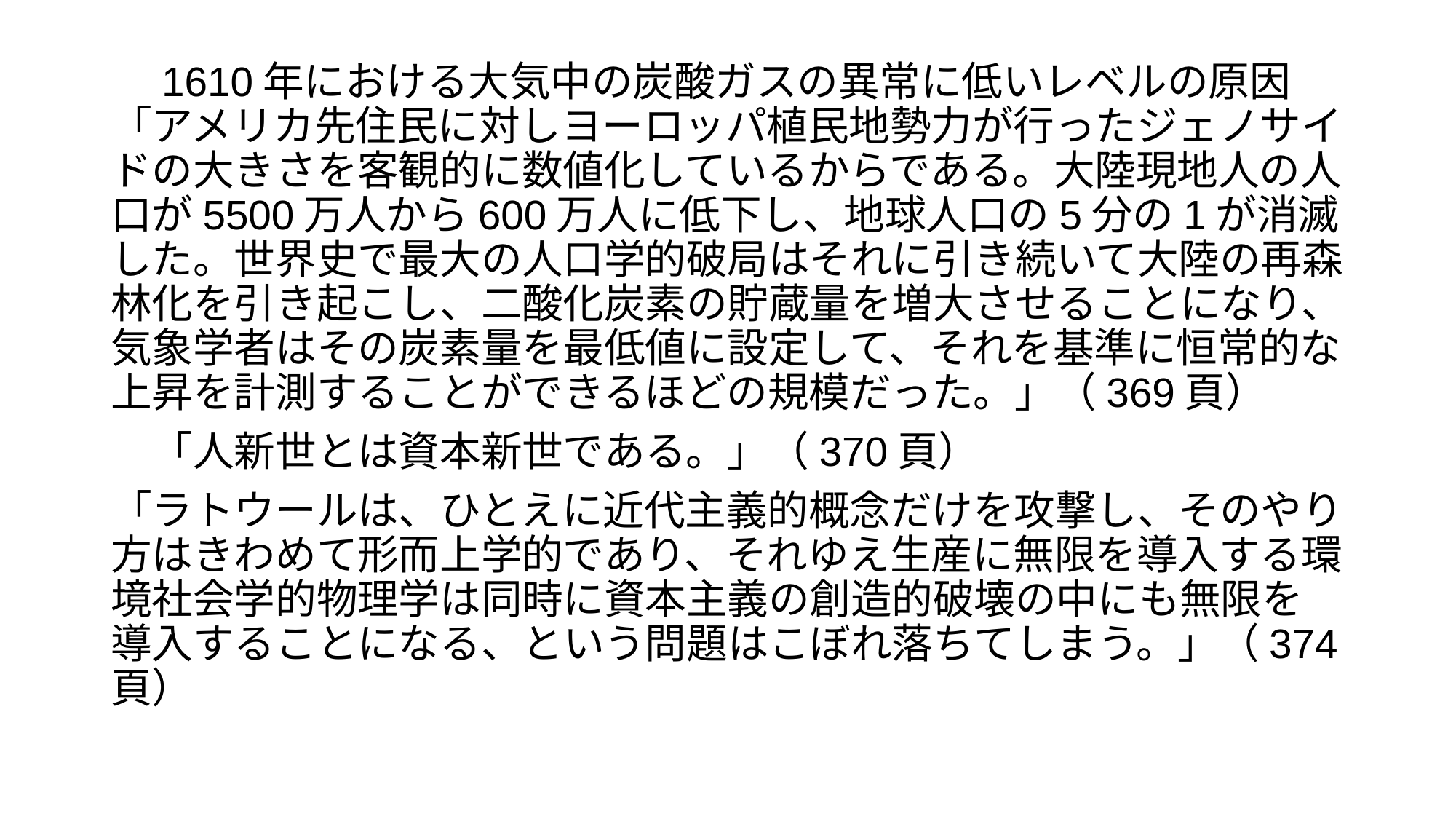

#
　1610年における大気中の炭酸ガスの異常に低いレベルの原因　「アメリカ先住民に対しヨーロッパ植民地勢力が行ったジェノサイドの大きさを客観的に数値化しているからである。大陸現地人の人口が5500万人から600万人に低下し、地球人口の5分の1が消滅した。世界史で最大の人口学的破局はそれに引き続いて大陸の再森林化を引き起こし、二酸化炭素の貯蔵量を増大させることになり、気象学者はその炭素量を最低値に設定して、それを基準に恒常的な上昇を計測することができるほどの規模だった。」（369頁）
　「人新世とは資本新世である。」（370頁）
「ラトウールは、ひとえに近代主義的概念だけを攻撃し、そのやり方はきわめて形而上学的であり、それゆえ生産に無限を導入する環境社会学的物理学は同時に資本主義の創造的破壊の中にも無限を導入することになる、という問題はこぼれ落ちてしまう。」（374頁）